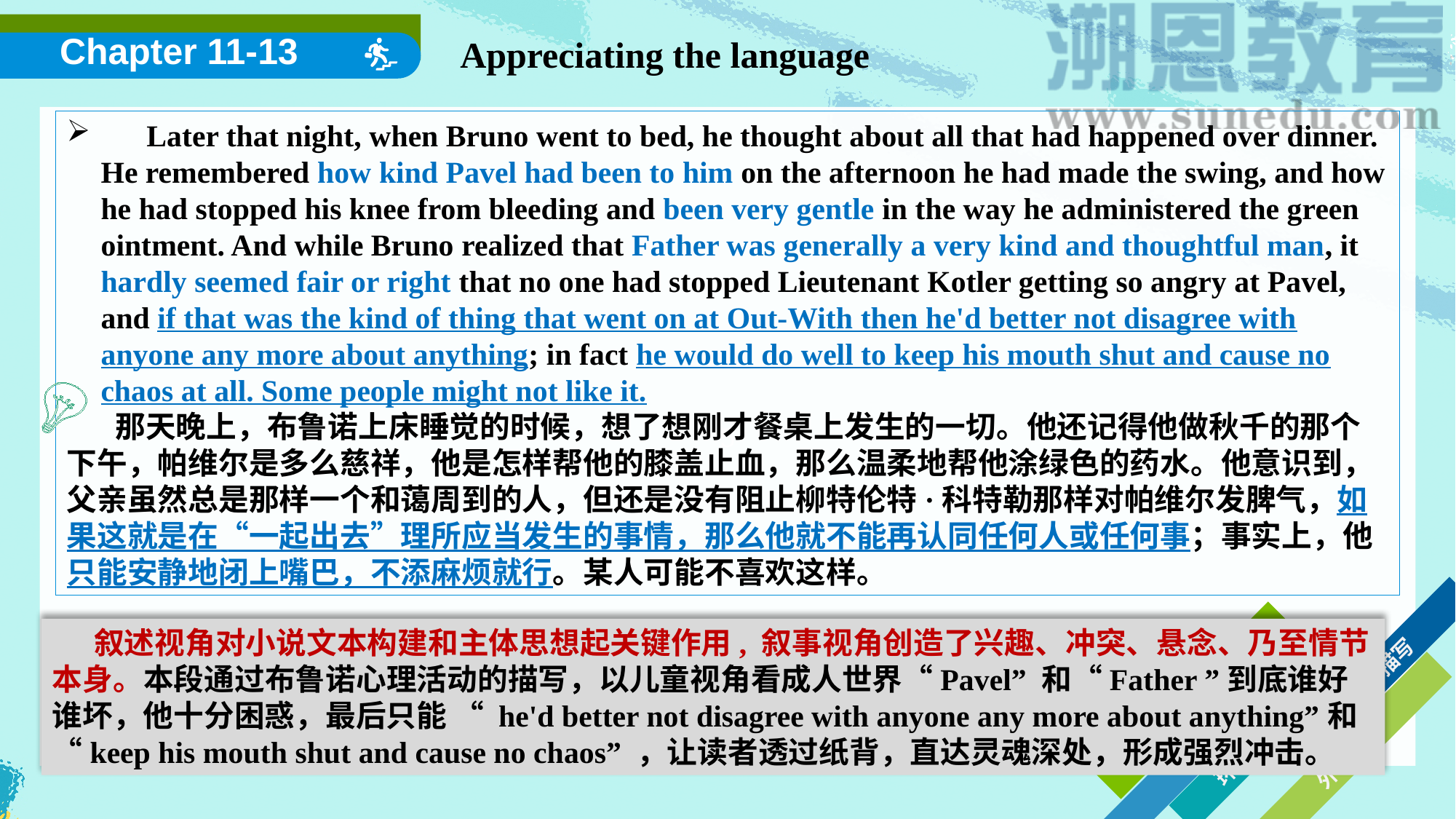

Chapter 11-13
Appreciating the language

      Later that night, when Bruno went to bed, he thought about all that had happened over dinner. He remembered how kind Pavel had been to him on the afternoon he had made the swing, and how he had stopped his knee from bleeding and been very gentle in the way he administered the green ointment. And while Bruno realized that Father was generally a very kind and thoughtful man, it hardly seemed fair or right that no one had stopped Lieutenant Kotler getting so angry at Pavel, and if that was the kind of thing that went on at Out-With then he'd better not disagree with anyone any more about anything; in fact he would do well to keep his mouth shut and cause no chaos at all. Some people might not like it.
      那天晚上，布鲁诺上床睡觉的时候，想了想刚才餐桌上发生的一切。他还记得他做秋千的那个下午，帕维尔是多么慈祥，他是怎样帮他的膝盖止血，那么温柔地帮他涂绿色的药水。他意识到，父亲虽然总是那样一个和蔼周到的人，但还是没有阻止柳特伦特·科特勒那样对帕维尔发脾气，如果这就是在“一起出去”理所应当发生的事情，那么他就不能再认同任何人或任何事；事实上，他只能安静地闭上嘴巴，不添麻烦就行。某人可能不喜欢这样。

     叙述视角对小说文本构建和主体思想起关键作用, 叙事视角创造了兴趣、冲突、悬念、乃至情节本身。本段通过布鲁诺心理活动的描写，以儿童视角看成人世界“Pavel” 和“Father ”到底谁好谁坏，他十分困惑，最后只能 “ he'd better not disagree with anyone any more about anything”和 “keep his mouth shut and cause no chaos” ，让读者透过纸背，直达灵魂深处，形成强烈冲击。
语言描写
神态描写
动作描写
环境描写
外貌描写